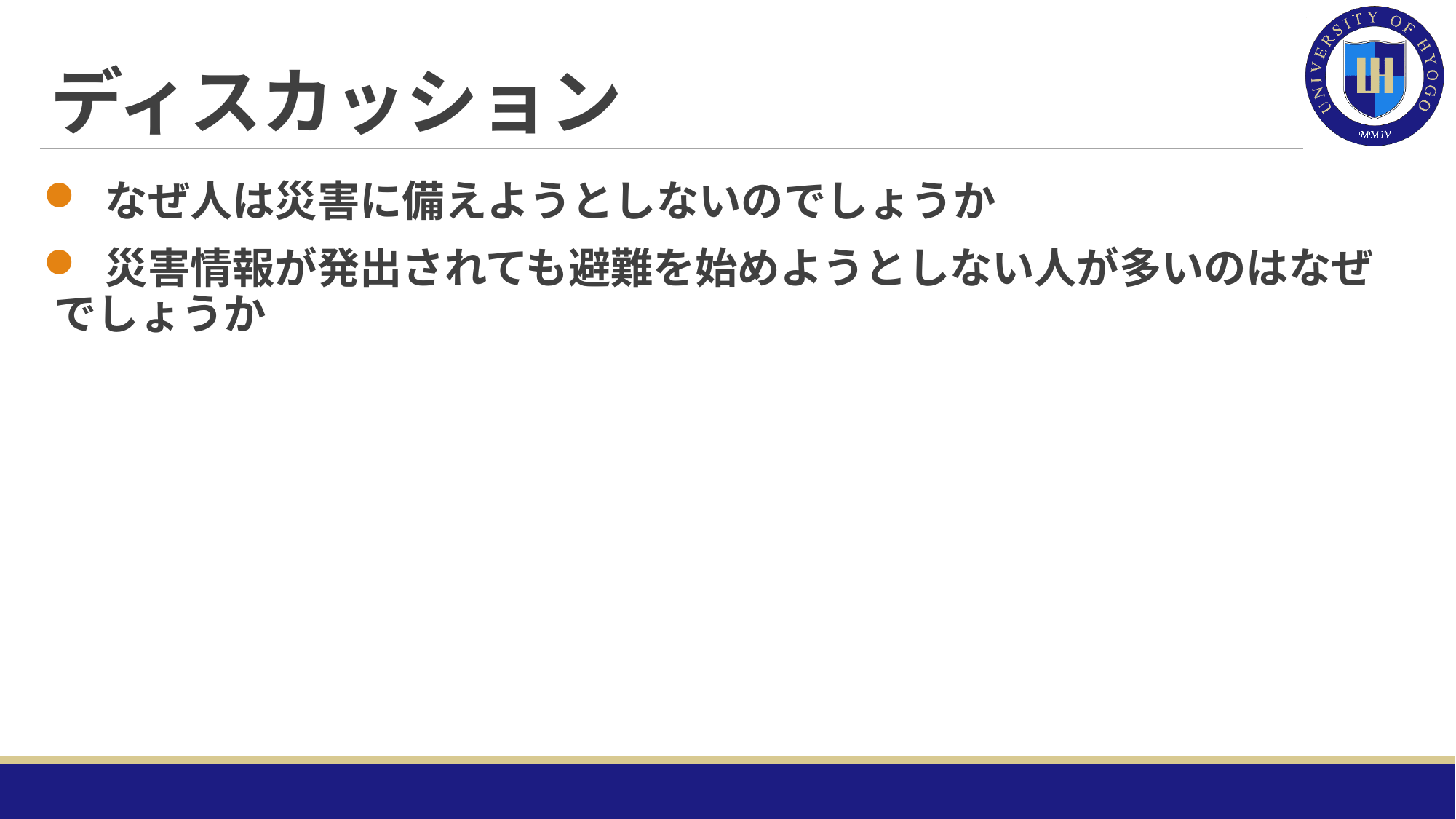

# ディスカッション
 なぜ人は災害に備えようとしないのでしょうか
 災害情報が発出されても避難を始めようとしない人が多いのはなぜでしょうか